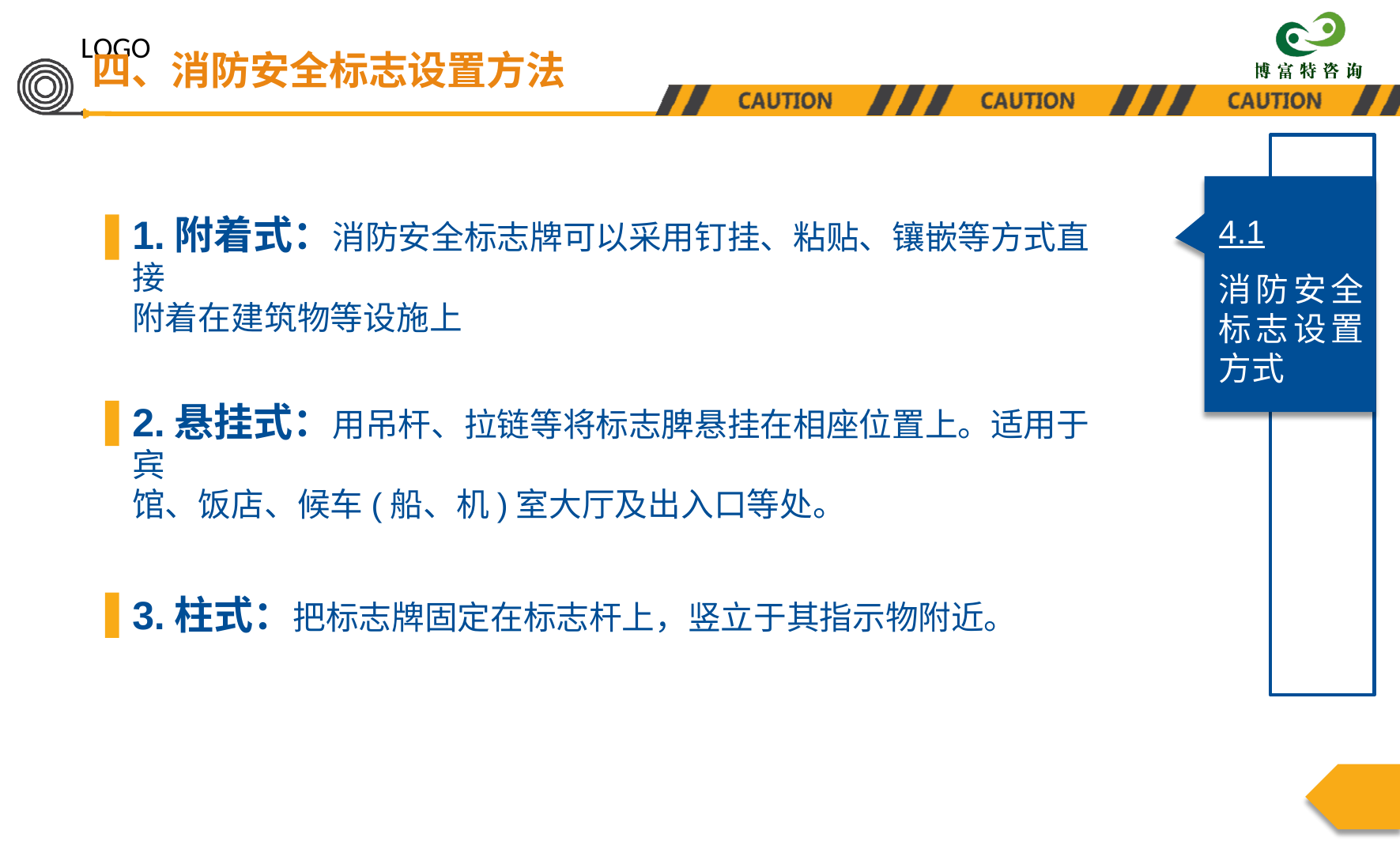

LOGO
四、消防安全标志设置方法

4.1
消防安全  标志设置  方式

1.附着式：消防安全标志牌可以采用钉挂、粘贴、镶嵌等方式直接
附着在建筑物等设施上

2.悬挂式：用吊杆、拉链等将标志脾悬挂在相座位置上。适用于宾
馆、饭店、候车(船、机)室大厅及出入口等处。

3.柱式：把标志牌固定在标志杆上，竖立于其指示物附近。

29